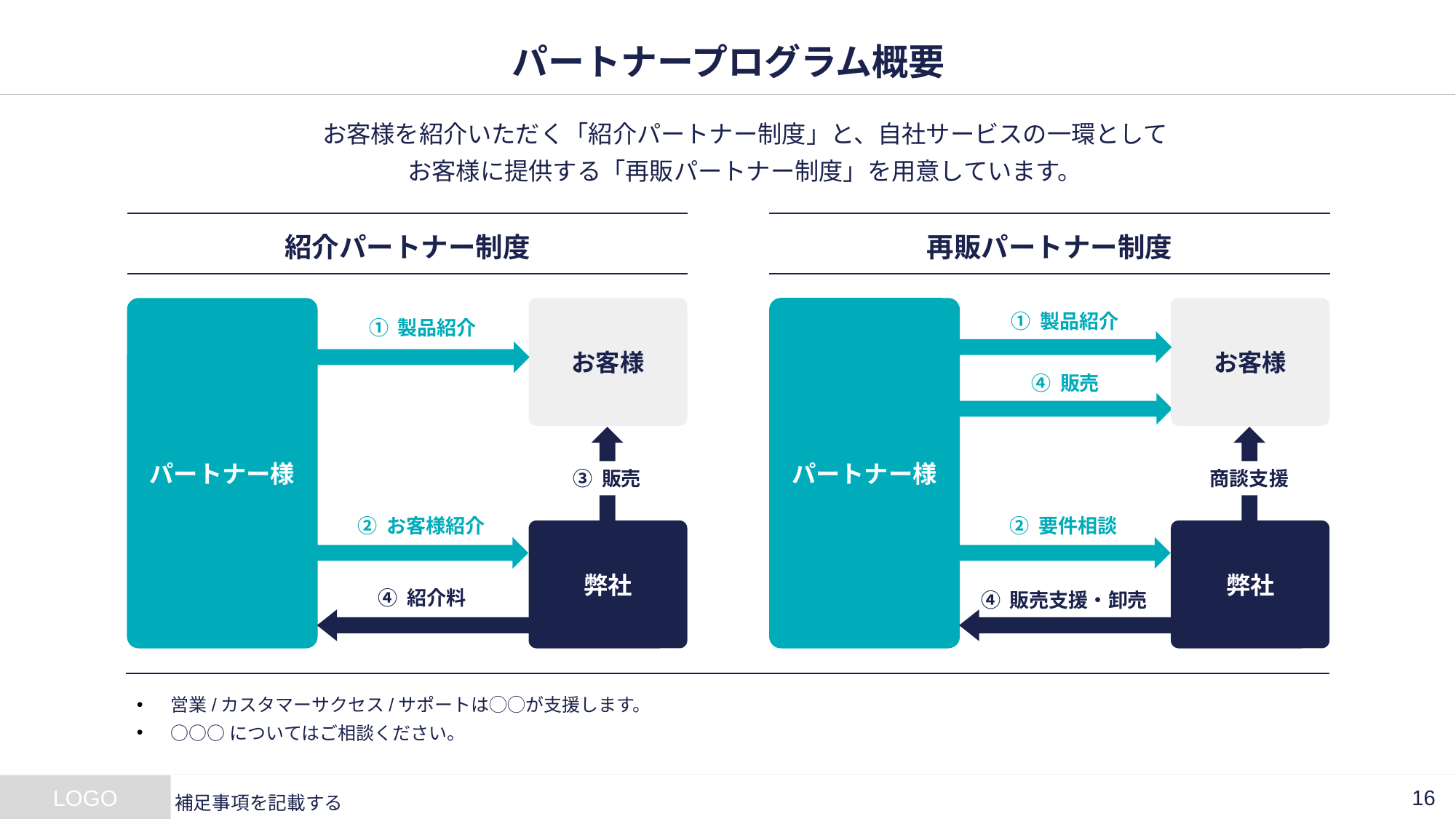

# パートナープログラム概要
お客様を紹介いただく「紹介パートナー制度」と、自社サービスの一環として
お客様に提供する「再販パートナー制度」を用意しています。
紹介パートナー制度
パートナー様
お客様
① 製品紹介

③ 販売
② お客様紹介
弊社

④ 紹介料

再販パートナー制度
パートナー様
お客様
① 製品紹介

④ 販売

商談支援
② 要件相談
弊社

④ 販売支援・卸売

営業/カスタマーサクセス/サポートは◯◯が支援します。
○○○についてはご相談ください。
補足事項を記載する
16